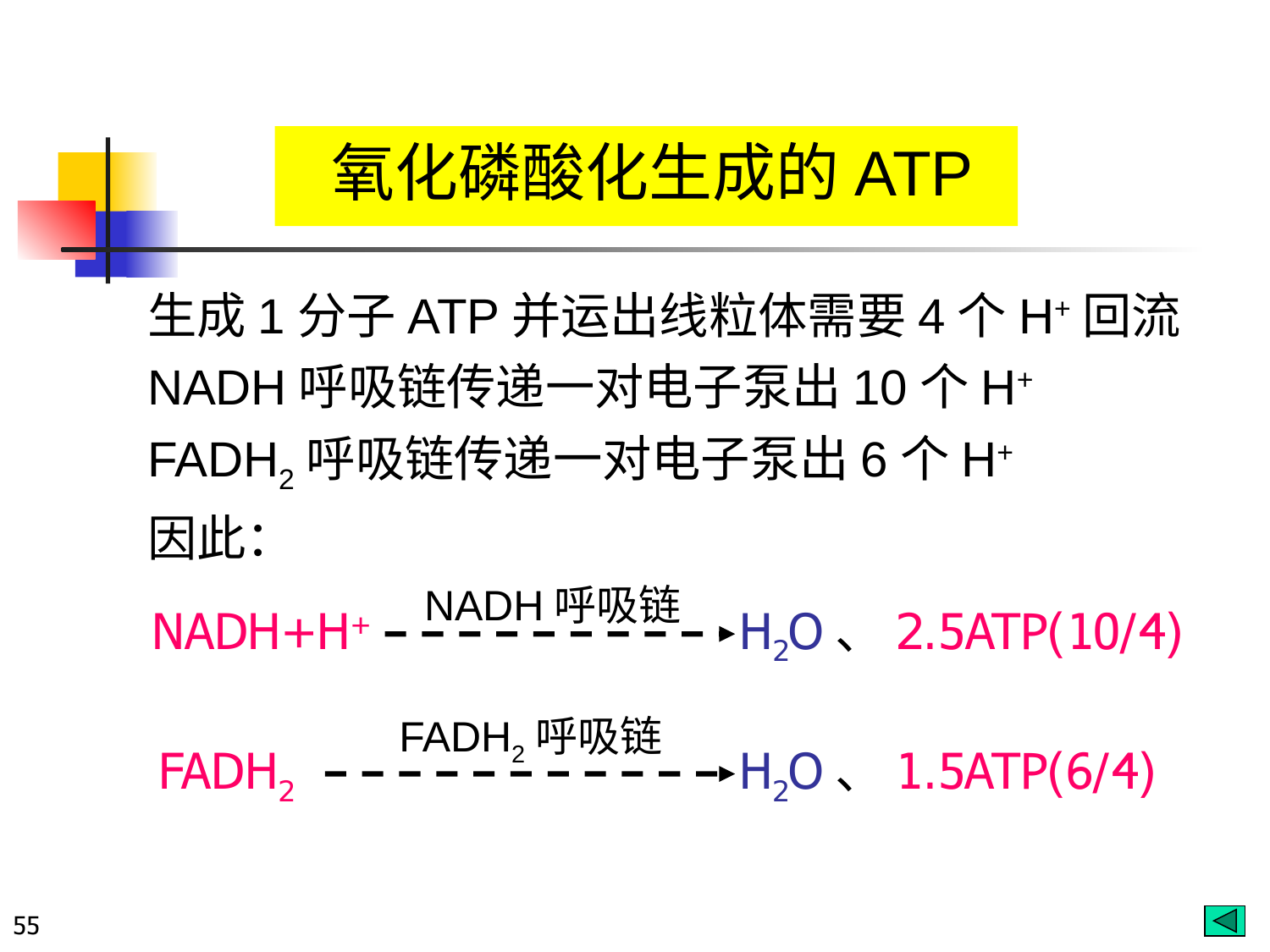

氧化磷酸化生成的ATP
生成1分子ATP并运出线粒体需要4个H+回流
NADH呼吸链传递一对电子泵出10个H+
FADH2呼吸链传递一对电子泵出6个H+
因此：
NADH呼吸链
H2O、2.5ATP(10/4)
NADH+H+

FADH2呼吸链
H2O、1.5ATP(6/4)
FADH2

55